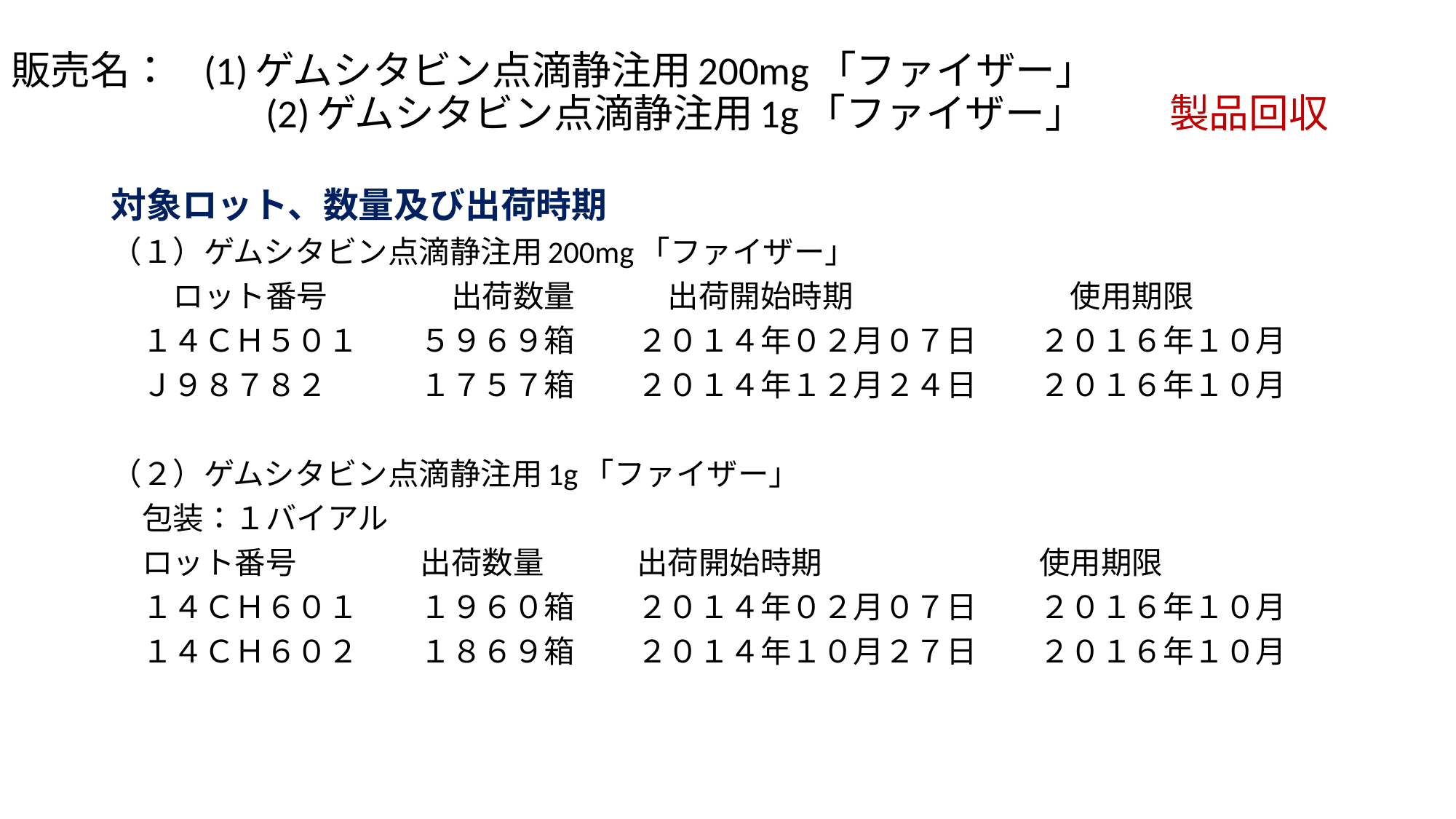

# 販売名：   (1)ゲムシタビン点滴静注用200mg「ファイザー」 　　　　　　 (2)ゲムシタビン点滴静注用1g「ファイザー」　     製品回収
対象ロット、数量及び出荷時期
（１）ゲムシタビン点滴静注用200mg「ファイザー」
　　ロット番号　　　　出荷数量　　　出荷開始時期　　　　　　　使用期限
　１４ＣＨ５０１　　５９６９箱　　２０１４年０２月０７日　　２０１６年１０月
　Ｊ９８７８２　　　１７５７箱　　２０１４年１２月２４日　　２０１６年１０月

（２）ゲムシタビン点滴静注用1g「ファイザー」
　包装：１バイアル
　ロット番号　　　　出荷数量　　　出荷開始時期　　　　　　　使用期限
　１４ＣＨ６０１　　１９６０箱　　２０１４年０２月０７日　　２０１６年１０月
　１４ＣＨ６０２　　１８６９箱　　２０１４年１０月２７日　　２０１６年１０月